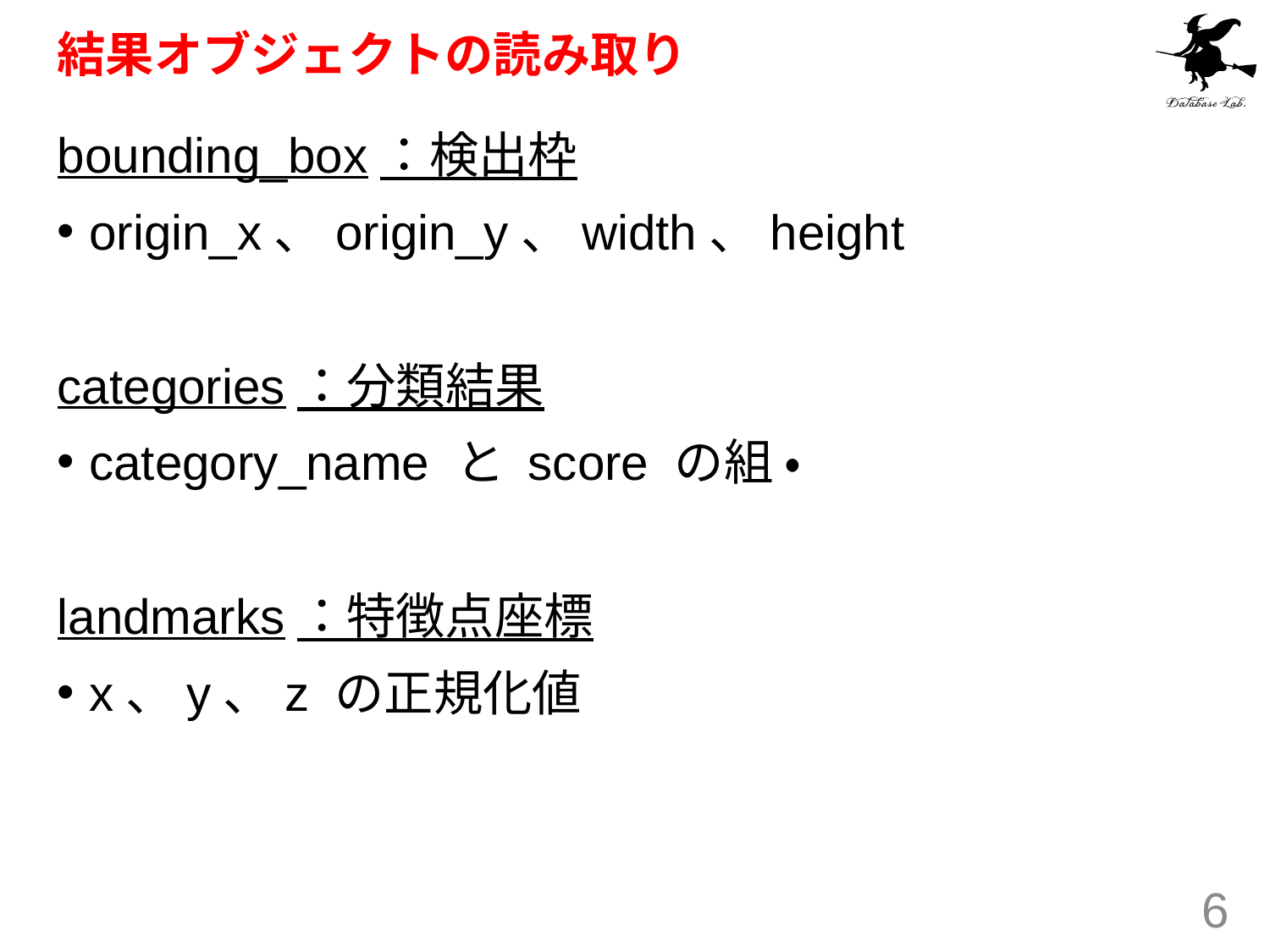

# 結果オブジェクトの読み取り
bounding_box：検出枠
origin_x、origin_y、width、height

categories：分類結果
category_name と score の組 •

landmarks：特徴点座標
x、y、z の正規化値

6